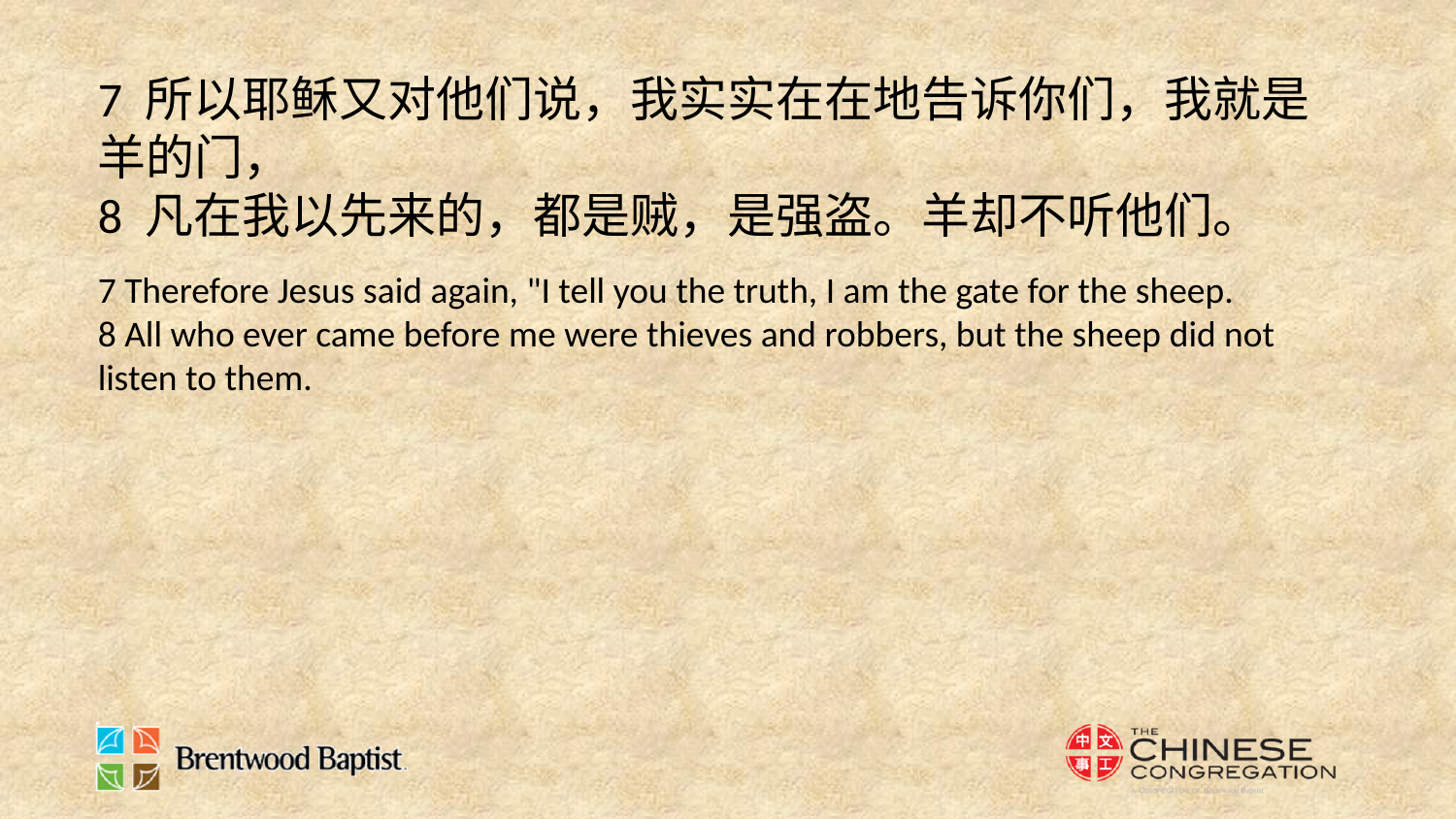

7 所以耶稣又对他们说，我实实在在地告诉你们，我就是羊的门，
8 凡在我以先来的，都是贼，是强盗。羊却不听他们。

7 Therefore Jesus said again, "I tell you the truth, I am the gate for the sheep.
8 All who ever came before me were thieves and robbers, but the sheep did not listen to them.